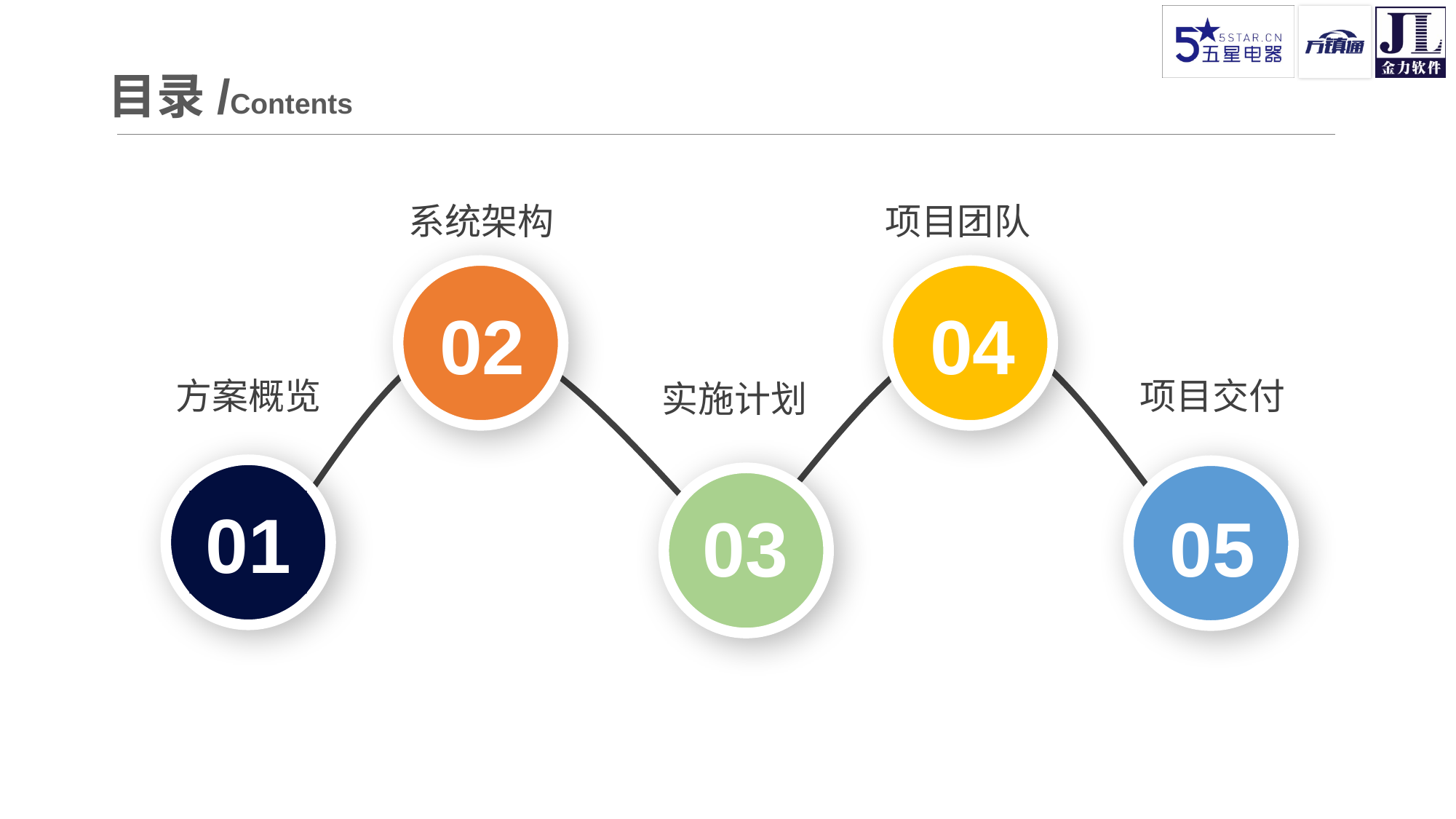

目录/Contents
系统架构
项目团队

02

04

方案概览
项目交付
实施计划

01

05

03